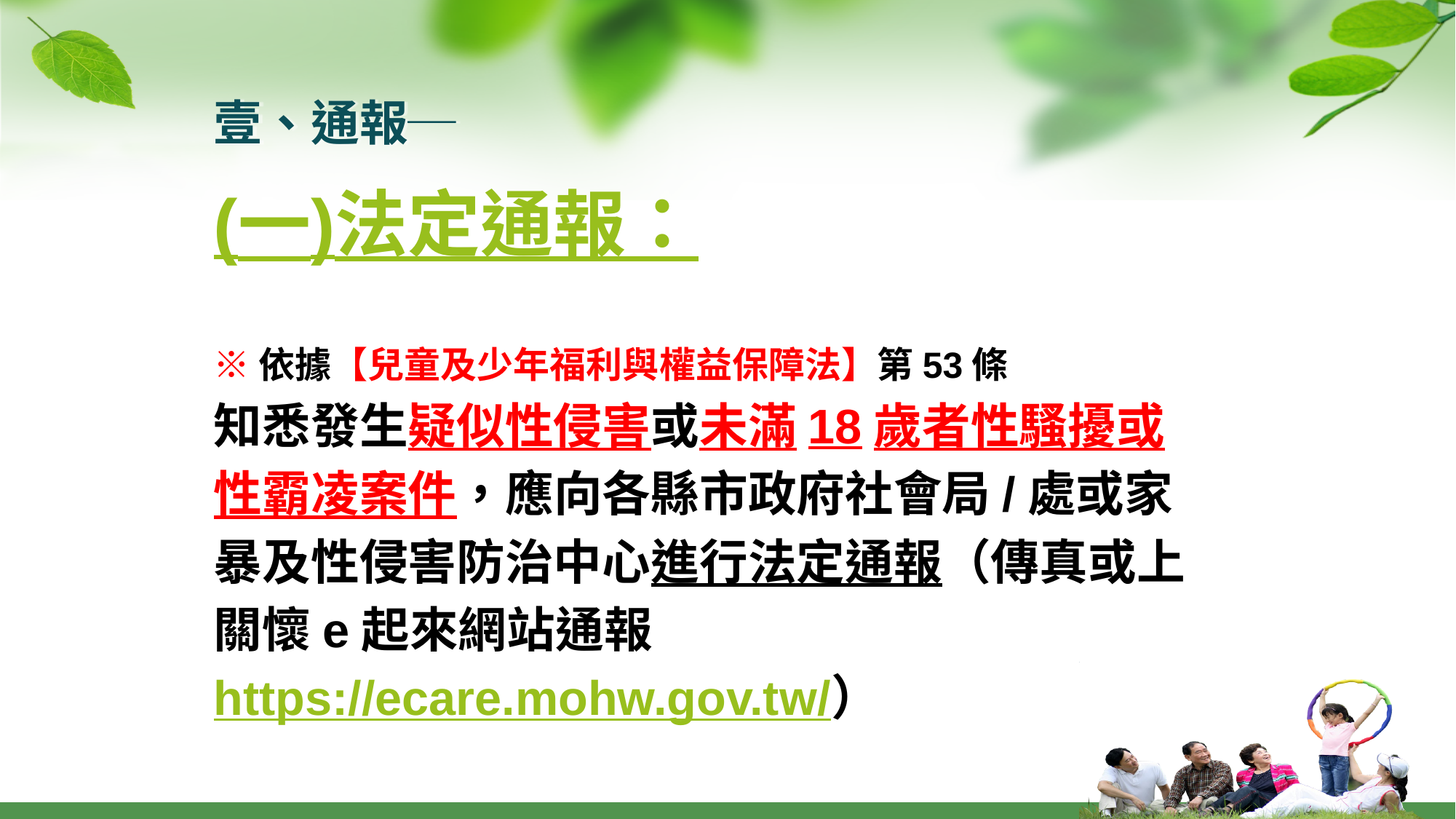

壹、通報─
(一)法定通報：

※依據【兒童及少年福利與權益保障法】第53條
知悉發生疑似性侵害或未滿18歲者性騷擾或
性霸凌案件，應向各縣市政府社會局/處或家
暴及性侵害防治中心進行法定通報（傳真或上
關懷e起來網站通報
https://ecare.mohw.gov.tw/）